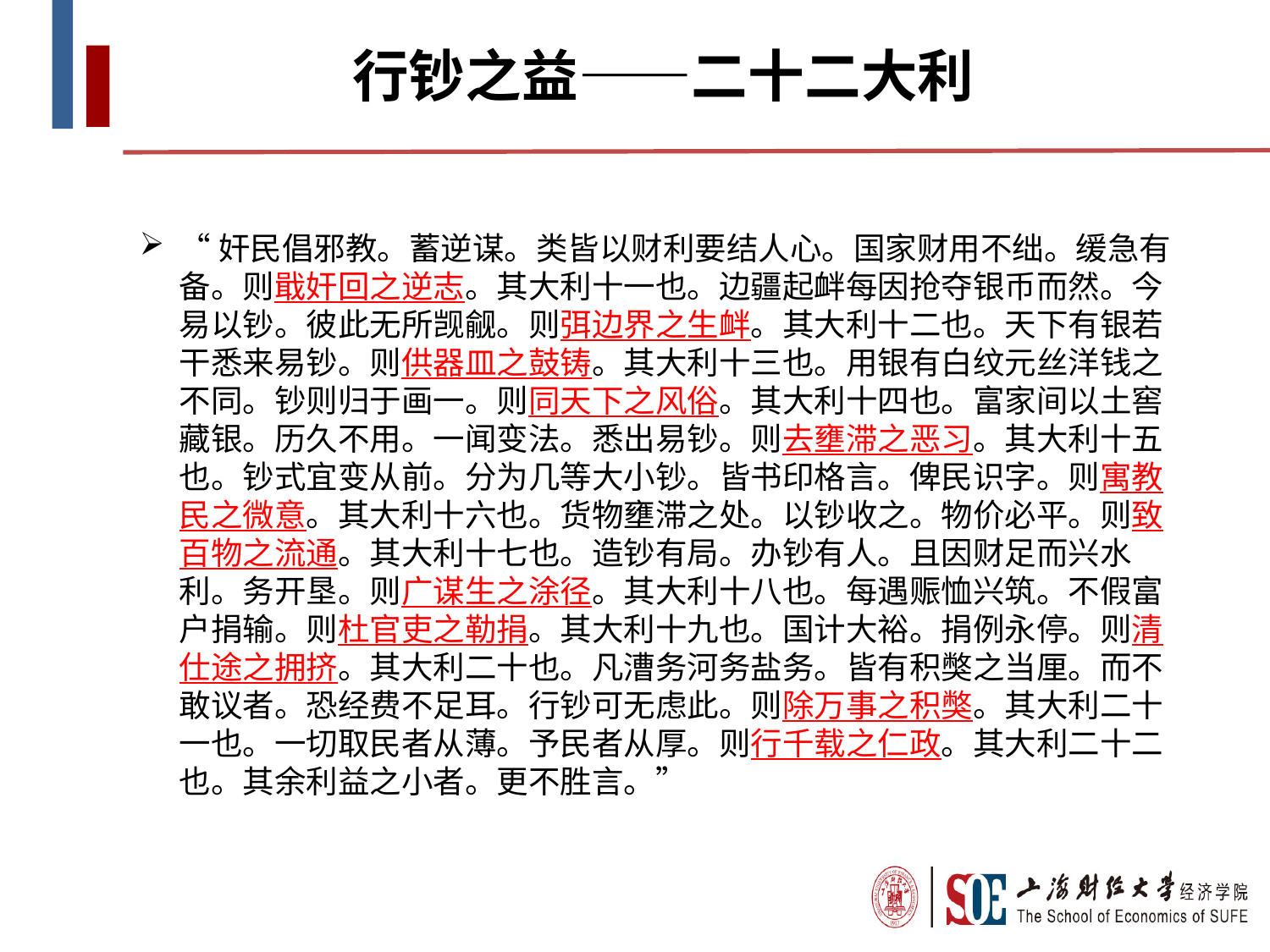

行钞之益——二十二大利

“奸民倡邪教。蓄逆谋。类皆以财利要结人心。国家财用不绌。缓急有备。则戢奸回之逆志。其大利十一也。边疆起衅每因抢夺银币而然。今易以钞。彼此无所觊觎。则弭边界之生衅。其大利十二也。天下有银若干悉来易钞。则供器皿之鼓铸。其大利十三也。用银有白纹元丝洋钱之不同。钞则归于画一。则同天下之风俗。其大利十四也。富家间以土窖藏银。历久不用。一闻变法。悉出易钞。则去壅滞之恶习。其大利十五也。钞式宜变从前。分为几等大小钞。皆书印格言。俾民识字。则寓教民之微意。其大利十六也。货物壅滞之处。以钞收之。物价必平。则致百物之流通。其大利十七也。造钞有局。办钞有人。且因财足而兴水利。务开垦。则广谋生之涂径。其大利十八也。每遇赈恤兴筑。不假富户捐输。则杜官吏之勒捐。其大利十九也。国计大裕。捐例永停。则清仕途之拥挤。其大利二十也。凡漕务河务盐务。皆有积獘之当厘。而不敢议者。恐经费不足耳。行钞可无虑此。则除万事之积獘。其大利二十一也。一切取民者从薄。予民者从厚。则行千载之仁政。其大利二十二也。其余利益之小者。更不胜言。”